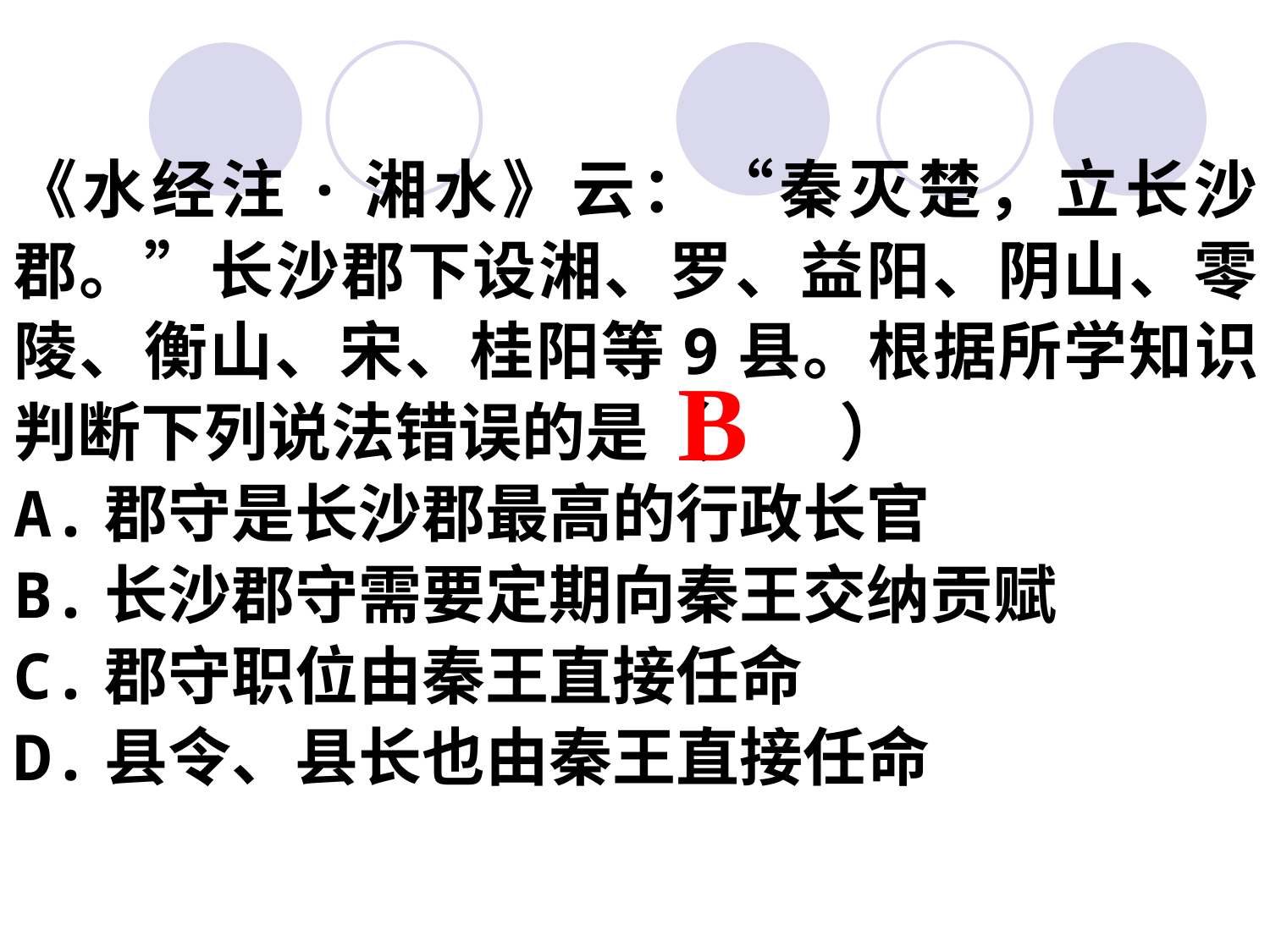

《水经注·湘水》云：“秦灭楚，立长沙郡。”长沙郡下设湘、罗、益阳、阴山、零陵、衡山、宋、桂阳等9县。根据所学知识判断下列说法错误的是（　　）
A.郡守是长沙郡最高的行政长官
B.长沙郡守需要定期向秦王交纳贡赋
C.郡守职位由秦王直接任命
D.县令、县长也由秦王直接任命
B